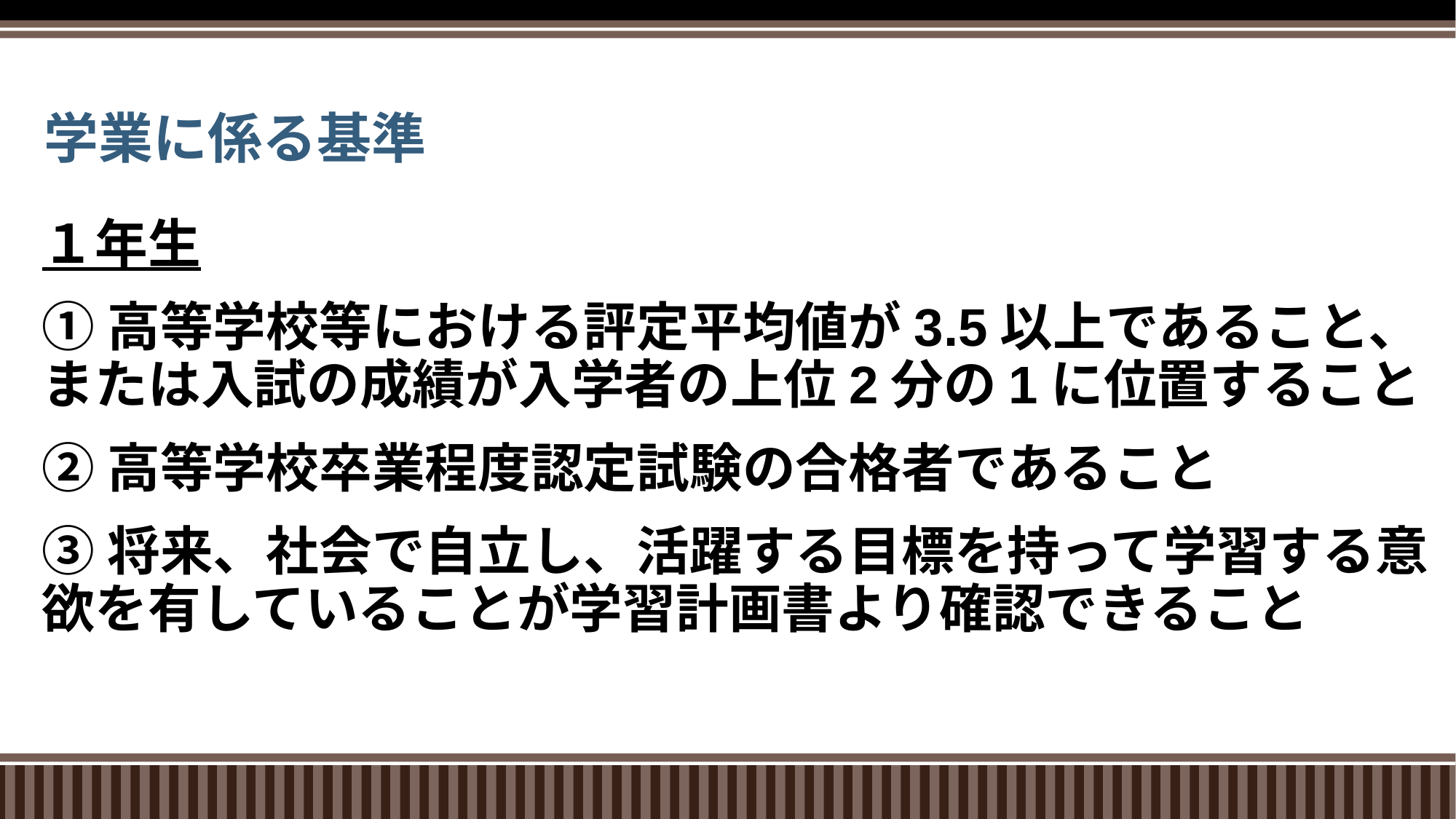

# 学業に係る基準
１年生
①高等学校等における評定平均値が3.5以上であること、または入試の成績が入学者の上位2分の1に位置すること
②高等学校卒業程度認定試験の合格者であること
③将来、社会で自立し、活躍する目標を持って学習する意欲を有していることが学習計画書より確認できること